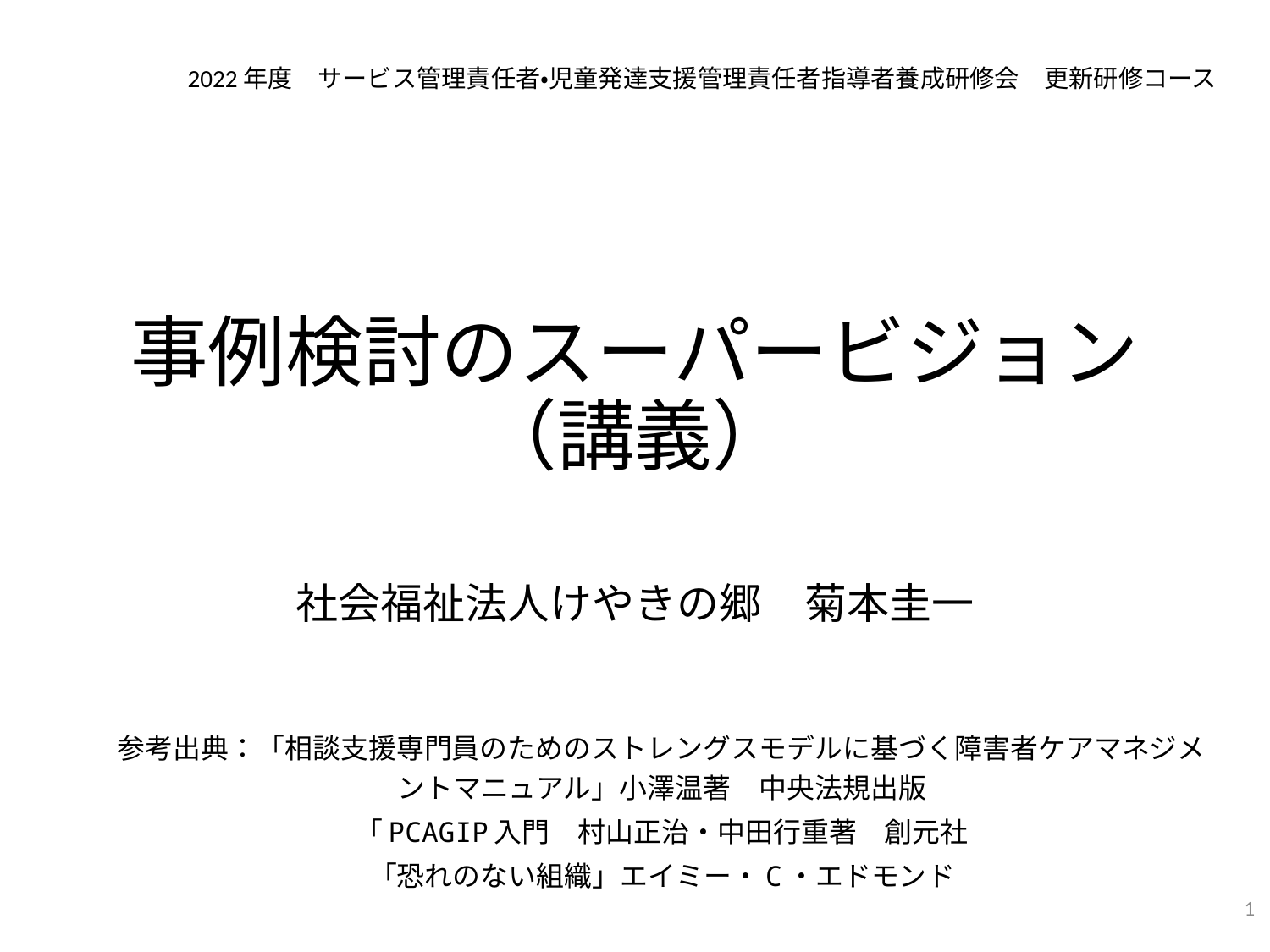

2022年度　サービス管理責任者・児童発達支援管理責任者指導者養成研修会　更新研修コース
# 事例検討のスーパービジョン（講義）
社会福祉法人けやきの郷　菊本圭一
参考出典：「相談支援専門員のためのストレングスモデルに基づく障害者ケアマネジメントマニュアル」小澤温著　中央法規出版
「PCAGIP入門　村山正治・中田行重著　創元社
「恐れのない組織」エイミー・C・エドモンド
1